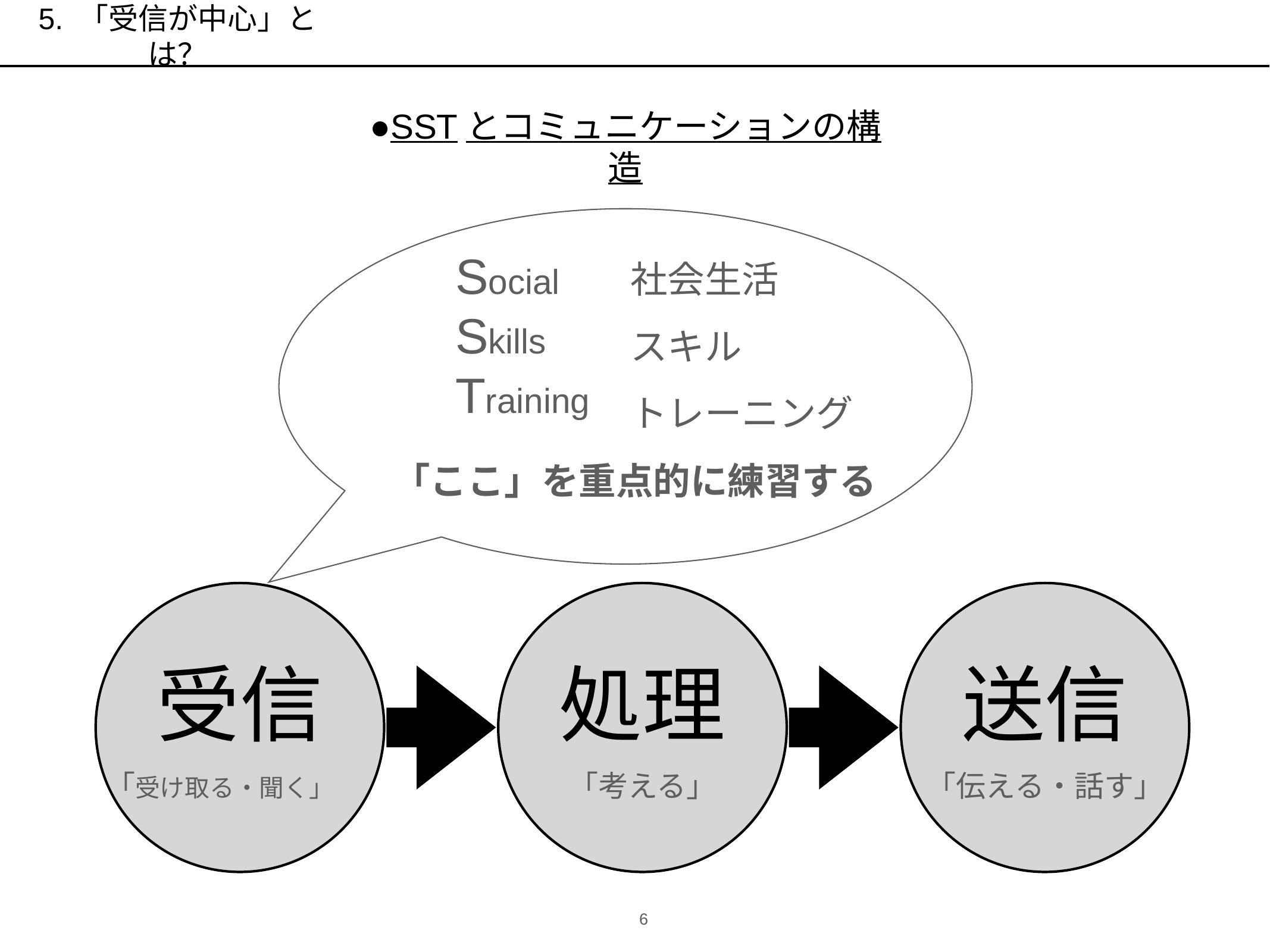

5. 「受信が中心」とは？

●SSTとコミュニケーションの構造

社会生活
スキル
トレーニング
Social
Skills
Training
「ここ」を重点的に練習する

受信
処理
送信

「受け取る・聞く」
「考える」
「伝える・話す」
6